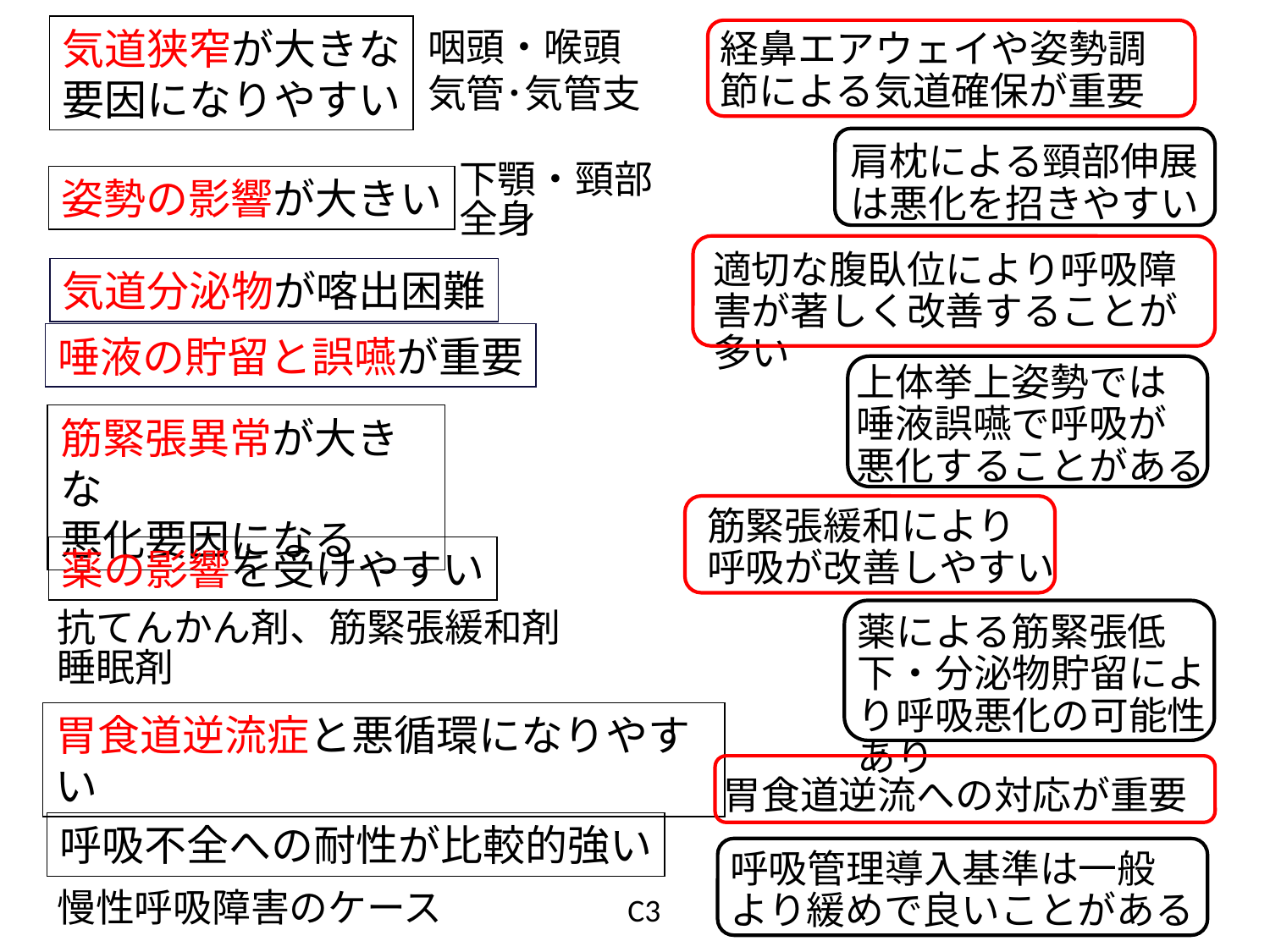

気道狭窄が大きな
要因になりやすい
咽頭・喉頭
気管･気管支

経鼻エアウェイや姿勢調節による気道確保が重要

肩枕による頸部伸展
は悪化を招きやすい
下顎・頸部
全身
姿勢の影響が大きい

適切な腹臥位により呼吸障害が著しく改善することが多い
気道分泌物が喀出困難
唾液の貯留と誤嚥が重要

上体挙上姿勢では
唾液誤嚥で呼吸が
悪化することがある
筋緊張異常が大きな
悪化要因になる

筋緊張緩和により
呼吸が改善しやすい
薬の影響を受けやすい

抗てんかん剤、筋緊張緩和剤
睡眠剤
薬による筋緊張低下・分泌物貯留により呼吸悪化の可能性あり
胃食道逆流症と悪循環になりやすい

胃食道逆流への対応が重要
呼吸不全への耐性が比較的強い

呼吸管理導入基準は一般
より緩めで良いことがある
慢性呼吸障害のケース
C3